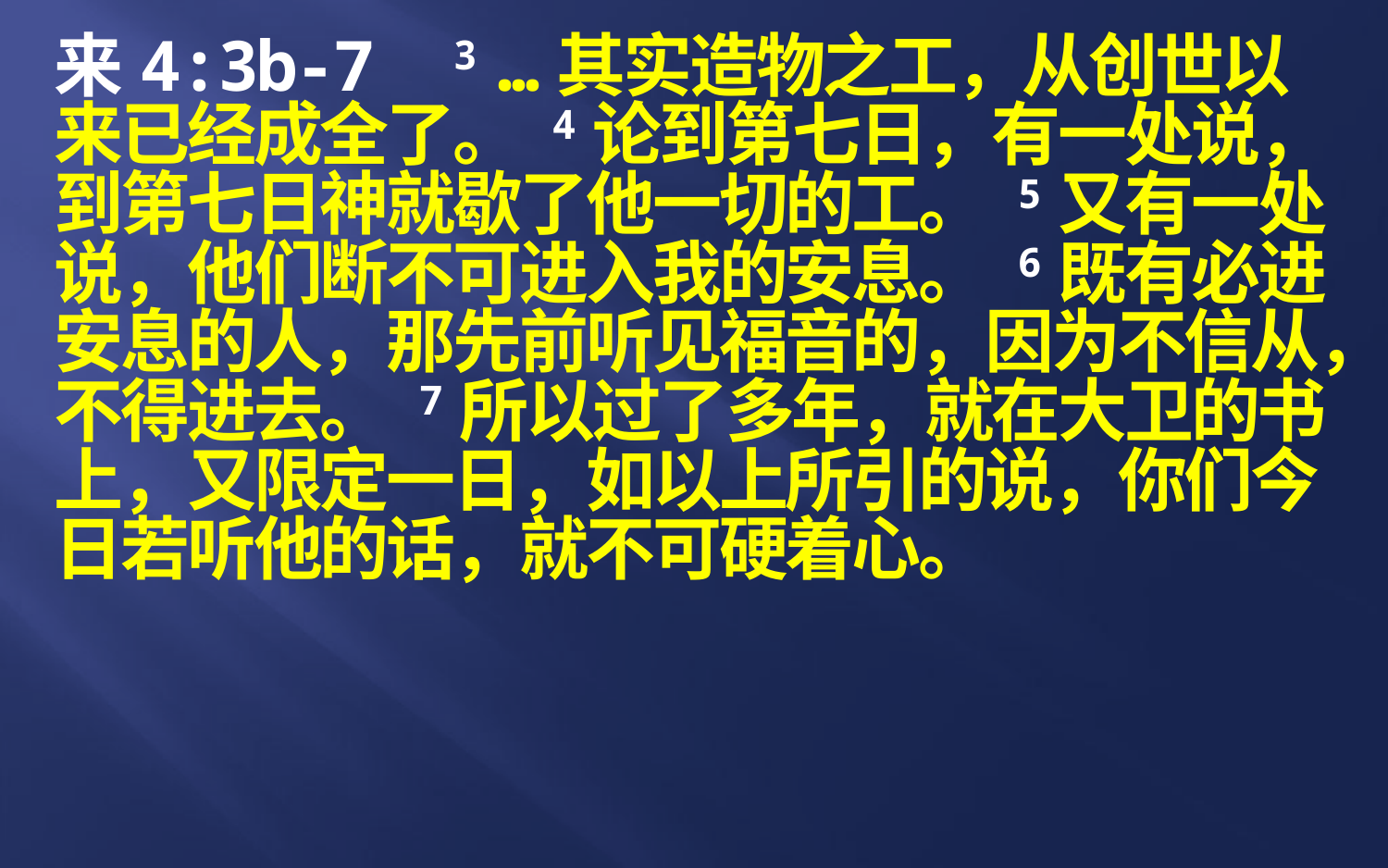

来4:3b-7  3 …其实造物之工，从创世以来已经成全了。 4论到第七日，有一处说，到第七日神就歇了他一切的工。 5又有一处说，他们断不可进入我的安息。 6既有必进安息的人，那先前听见福音的，因为不信从，不得进去。 7所以过了多年，就在大卫的书上，又限定一日，如以上所引的说，你们今日若听他的话，就不可硬着心。